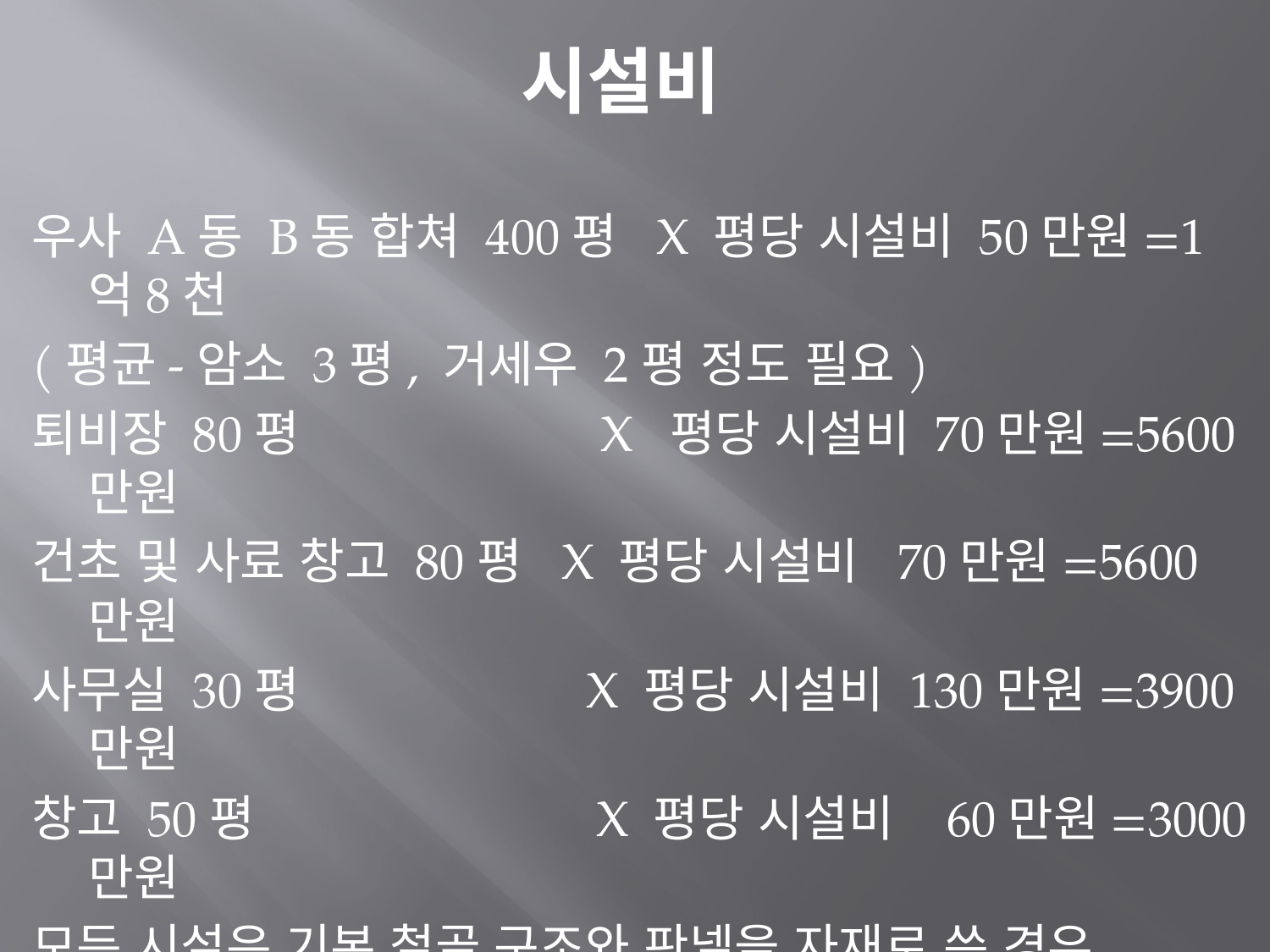

# 시설비
우사 A동 B동 합쳐 400평  X 평당 시설비 50만원=1억8천
(평균-암소 3평, 거세우 2평 정도 필요)
퇴비장 80평                     X  평당 시설비 70만원=5600만원
건초 및 사료 창고 80평  X 평당 시설비  70만원=5600만원
사무실 30평                    X 평당 시설비 130만원=3900만원
창고 50평                        X 평당 시설비   60만원=3000만원
모든 시설은 기본 철골 구조와 판넬을 자재로 쓴 경우
또한 우사의 경우 자동화 시설을 전제로 함
Total   650평 + 350(자투리 공간)=1000